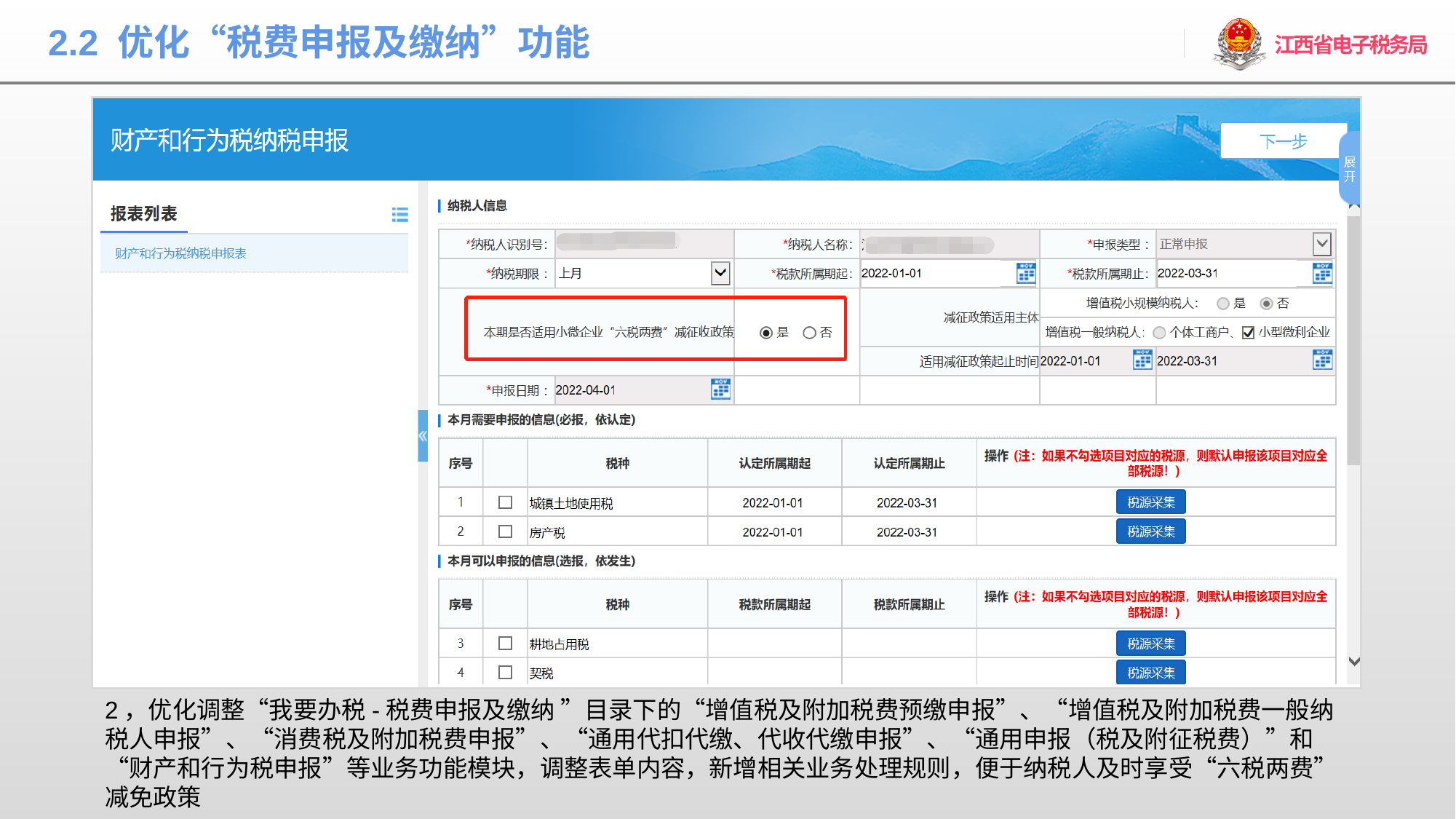

2.2 优化“税费申报及缴纳”功能

2，优化调整“我要办税-税费申报及缴纳 ”目录下的“增值税及附加税费预缴申报”、“增值税及附加税费一般纳税人申报”、“消费税及附加税费申报”、“通用代扣代缴、代收代缴申报”、“通用申报（税及附征税费）”和“财产和行为税申报”等业务功能模块，调整表单内容，新增相关业务处理规则，便于纳税人及时享受“六税两费”减免政策